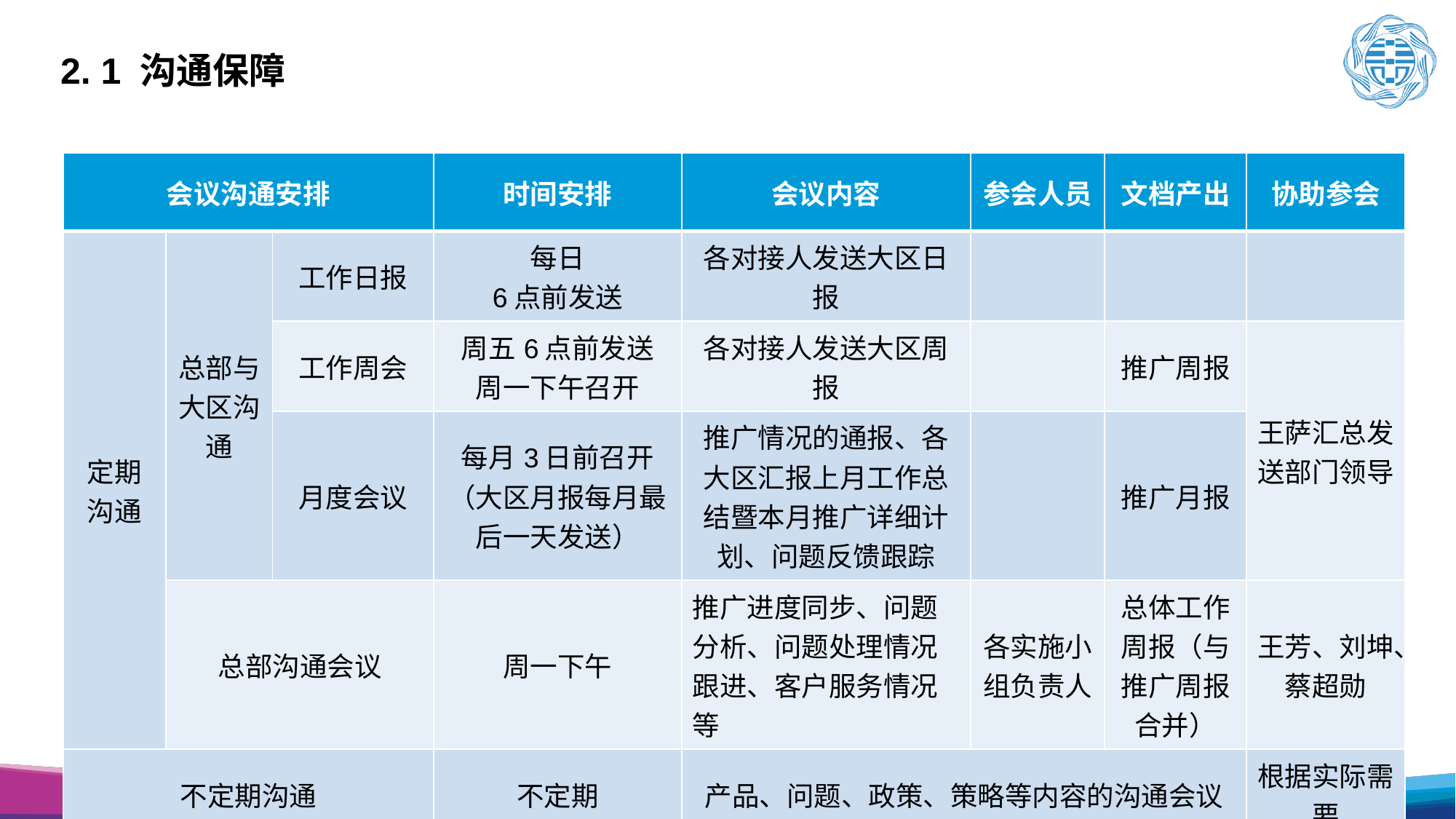

# 2. 1 沟通保障
| 会议沟通安排 |  |  | 时间安排 | 会议内容 | 参会人员 | 文档产出 | 协助参会 |
| --- | --- | --- | --- | --- | --- | --- | --- |
| 定期沟通 | 总部与大区沟通 | 工作日报 | 每日 6点前发送 | 各对接人发送大区日报 |  |  |  |
|  |  | 工作周会 | 周五6点前发送 周一下午召开 | 各对接人发送大区周报 |  | 推广周报 | 王萨汇总发送部门领导 |
|  |  | 月度会议 | 每月3日前召开 （大区月报每月最后一天发送） | 推广情况的通报、各大区汇报上月工作总结暨本月推广详细计划、问题反馈跟踪 |  | 推广月报 |  |
|  | 总部沟通会议 |  | 周一下午 | 推广进度同步、问题分析、问题处理情况跟进、客户服务情况等 | 各实施小组负责人 | 总体工作周报（与推广周报合并） | 王芳、刘坤、蔡超勋 |
| 不定期沟通 |  |  | 不定期 | 产品、问题、政策、策略等内容的沟通会议 |  |  | 根据实际需要 |
14